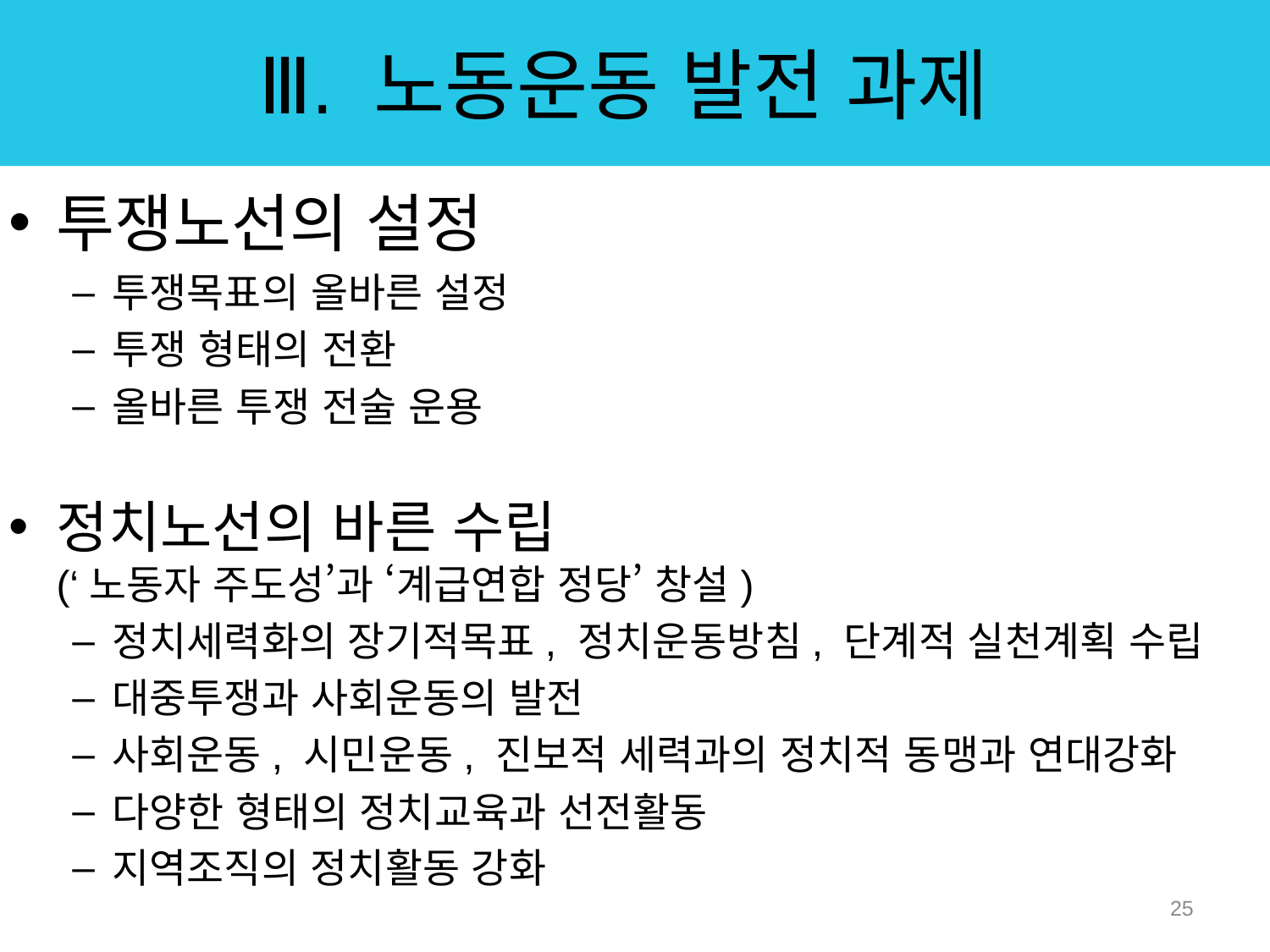

# Ⅲ. 노동운동 발전 과제
투쟁노선의 설정
투쟁목표의 올바른 설정
투쟁 형태의 전환
올바른 투쟁 전술 운용
정치노선의 바른 수립 
(‘노동자 주도성’과 ‘계급연합 정당’ 창설)
정치세력화의 장기적목표, 정치운동방침, 단계적 실천계획 수립
대중투쟁과 사회운동의 발전
사회운동, 시민운동, 진보적 세력과의 정치적 동맹과 연대강화
다양한 형태의 정치교육과 선전활동
지역조직의 정치활동 강화

25